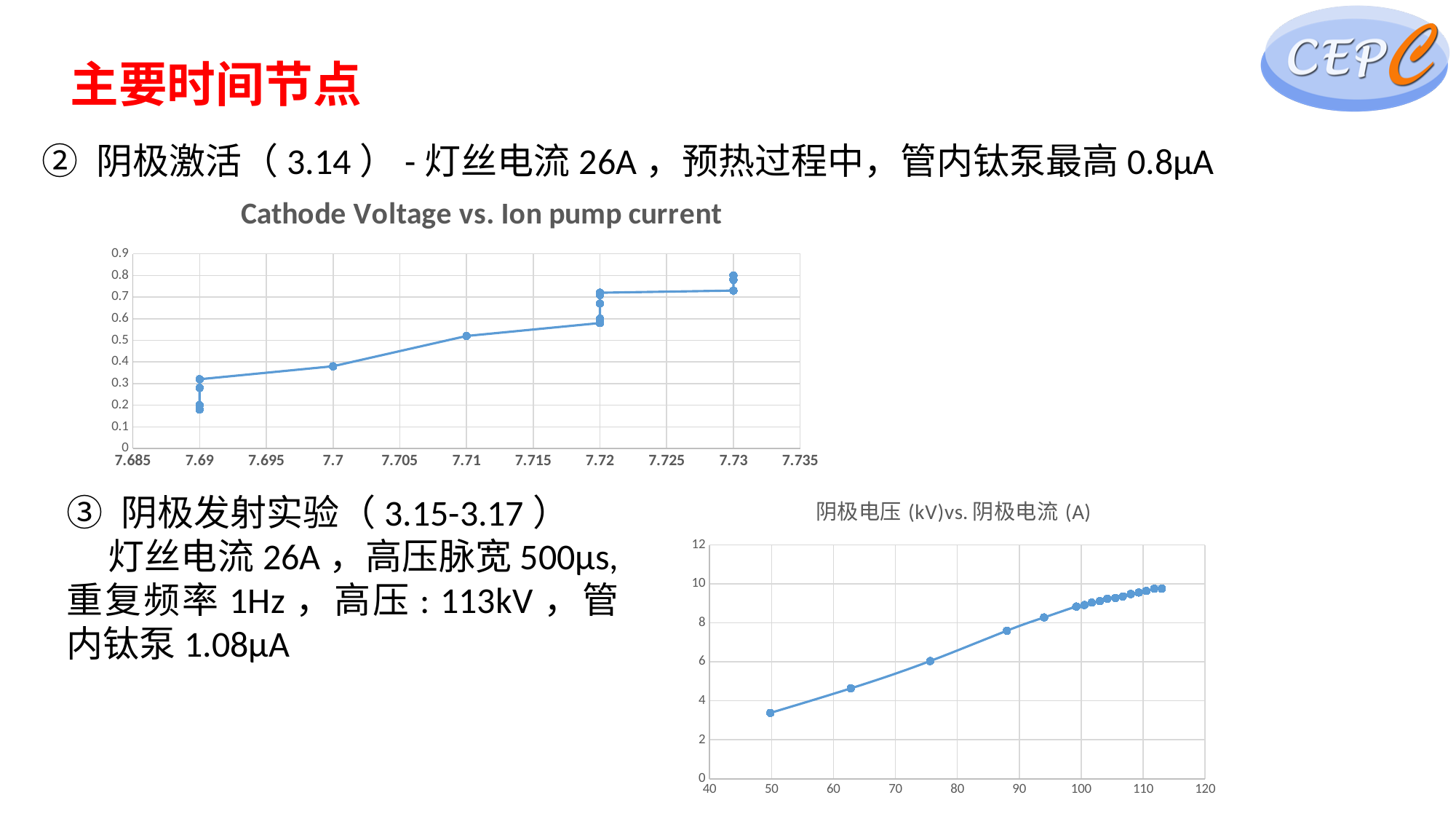

主要时间节点
阴极激活（3.14）-灯丝电流26A，预热过程中，管内钛泵最高0.8μA

### Chart: Cathode Voltage vs. Ion pump current

| Category |  |
|---|---|

### Chart: 阴极电压(kV)vs.阴极电流(A)

| Category |  |
|---|---|
阴极发射实验（3.15-3.17）
    灯丝电流26A，高压脉宽500μs, 重复频率1Hz，高压: 113kV，管内钛泵1.08μA